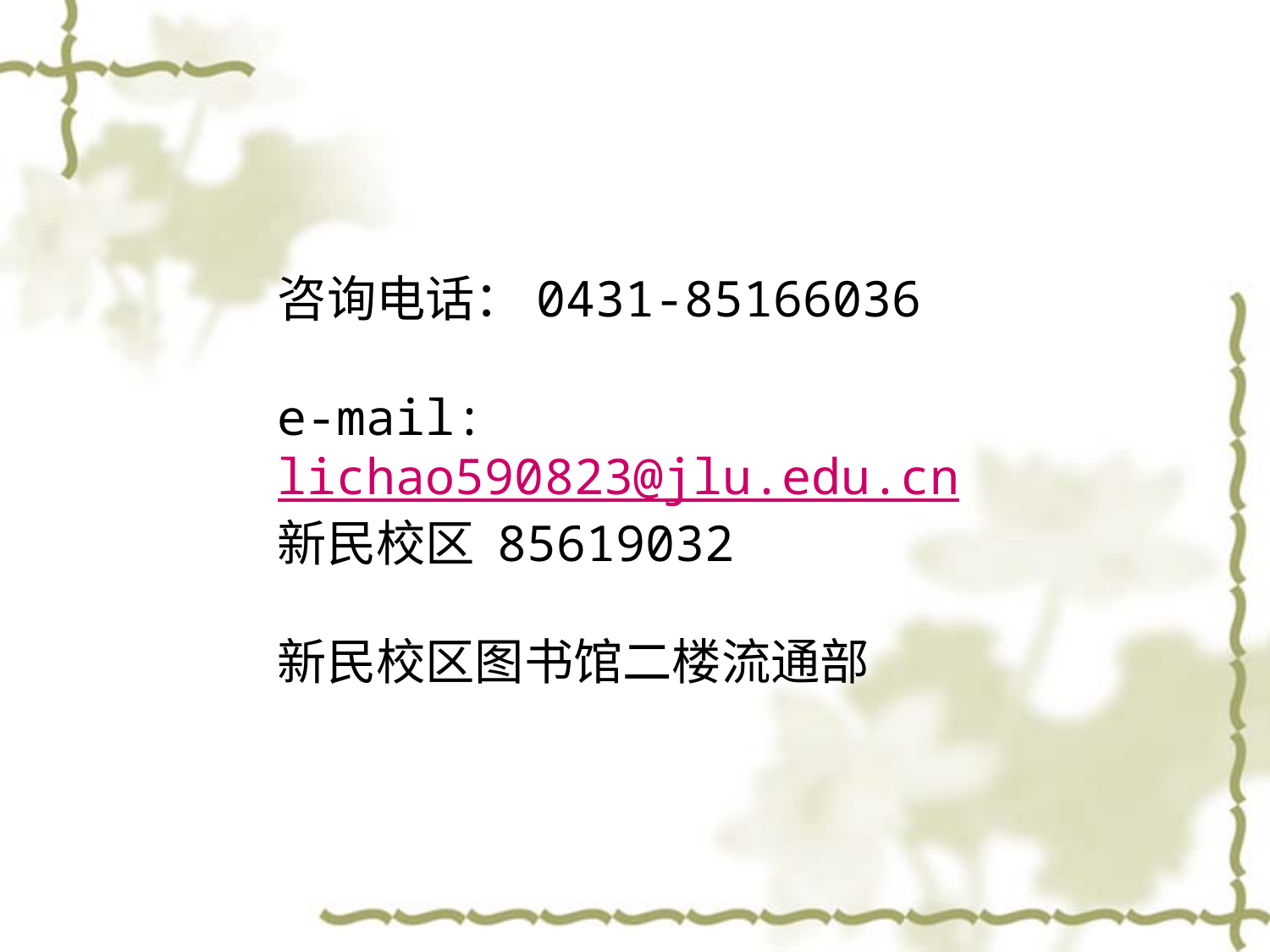

咨询电话：0431-85166036 　
e-mail: lichao590823@jlu.edu.cn
新民校区 85619032
新民校区图书馆二楼流通部